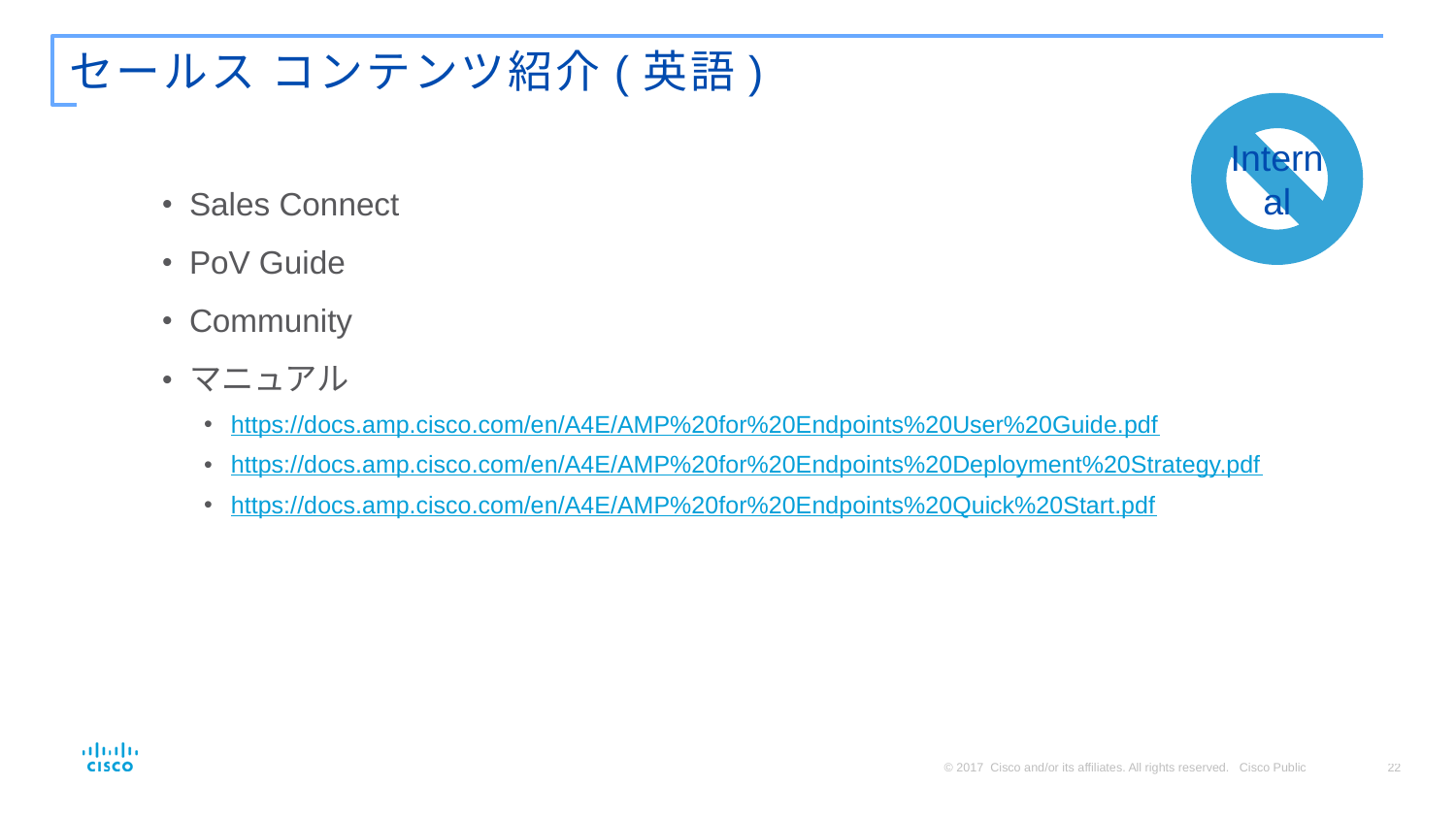

# セールス コンテンツ紹介(英語)
Internal
Sales Connect
PoV Guide
Community
マニュアル
https://docs.amp.cisco.com/en/A4E/AMP%20for%20Endpoints%20User%20Guide.pdf
https://docs.amp.cisco.com/en/A4E/AMP%20for%20Endpoints%20Deployment%20Strategy.pdf
https://docs.amp.cisco.com/en/A4E/AMP%20for%20Endpoints%20Quick%20Start.pdf